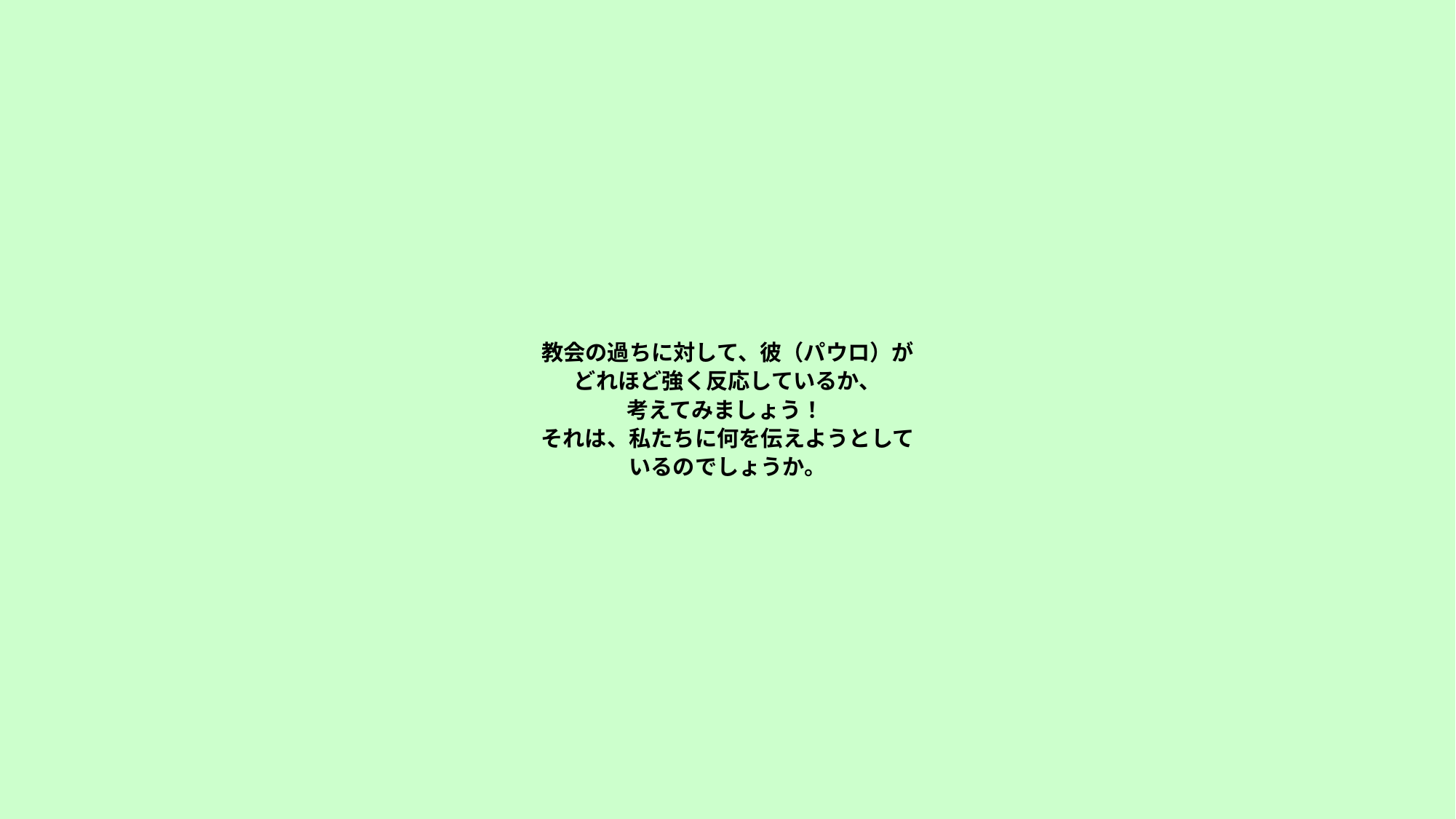

# 教会の過ちに対して、彼（パウロ）が どれほど強く反応しているか、 考えてみましょう！ それは、私たちに何を伝えようとして いるのでしょうか。